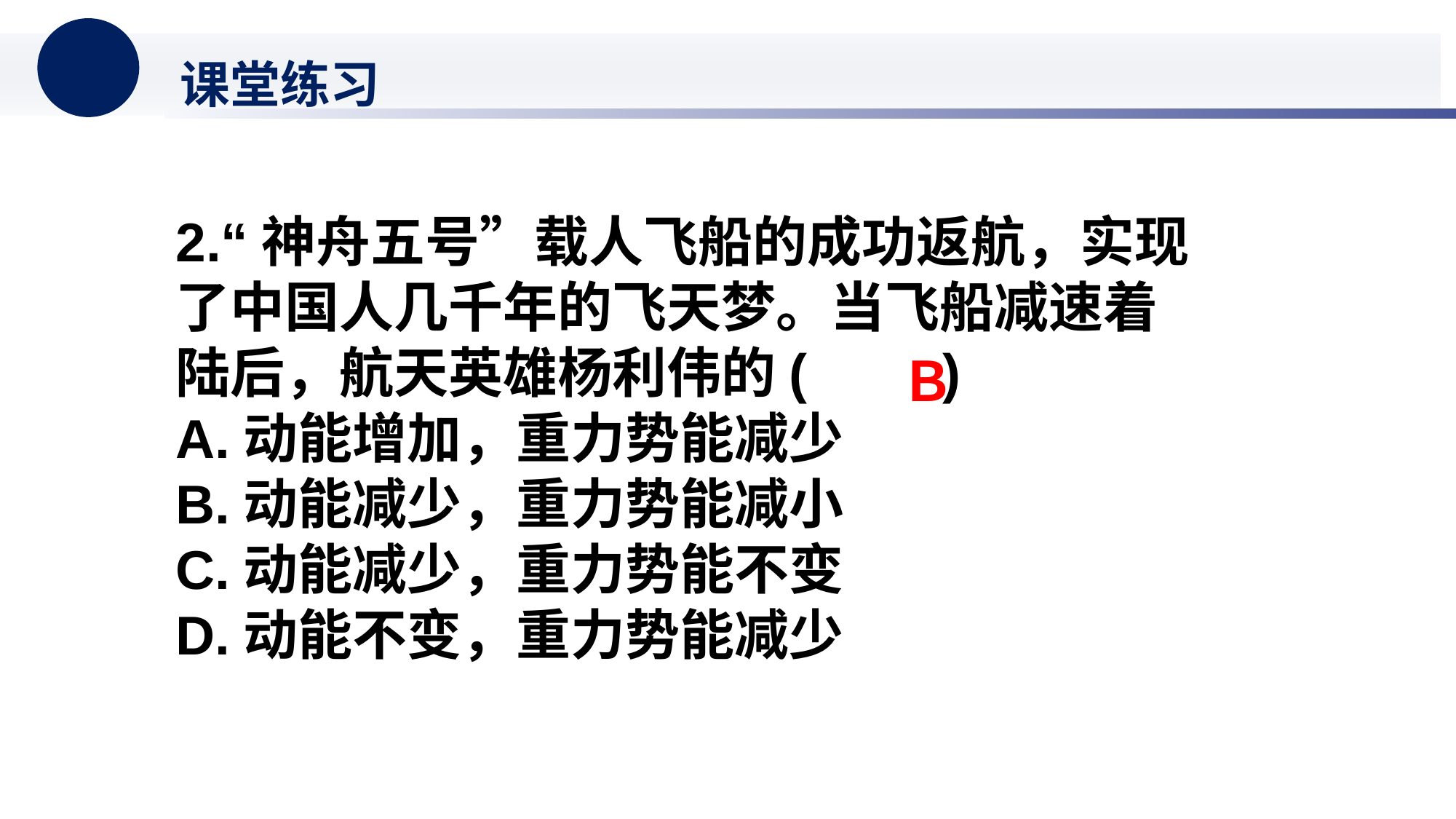

课堂练习

2.“神舟五号”载人飞船的成功返航，实现了中国人几千年的飞天梦。当飞船减速着陆后，航天英雄杨利伟的(　　)
A.动能增加，重力势能减少
B.动能减少，重力势能减小
C.动能减少，重力势能不变
D.动能不变，重力势能减少
Ｂ